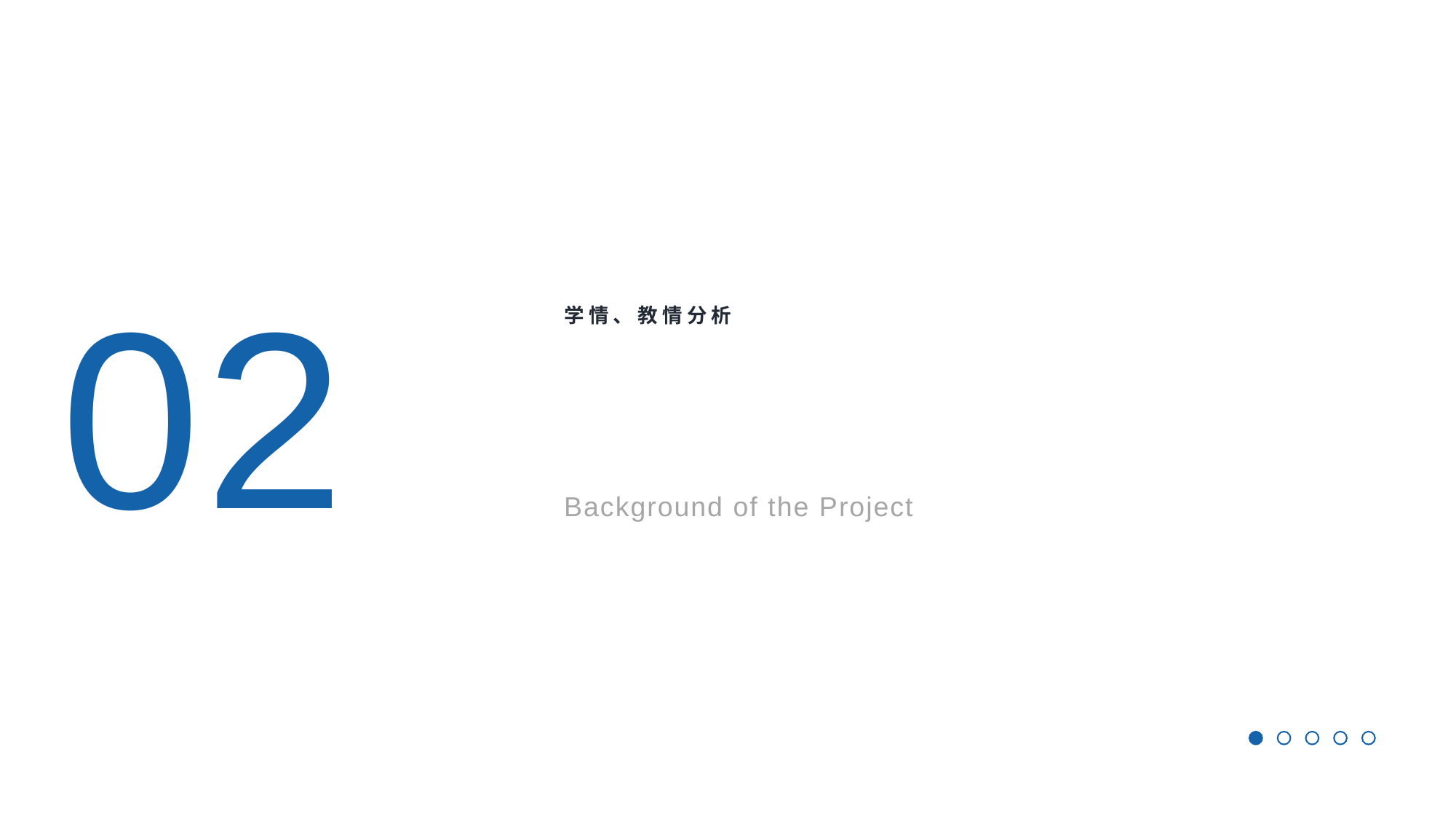

02
# 学情、教情分析
Background of the Project